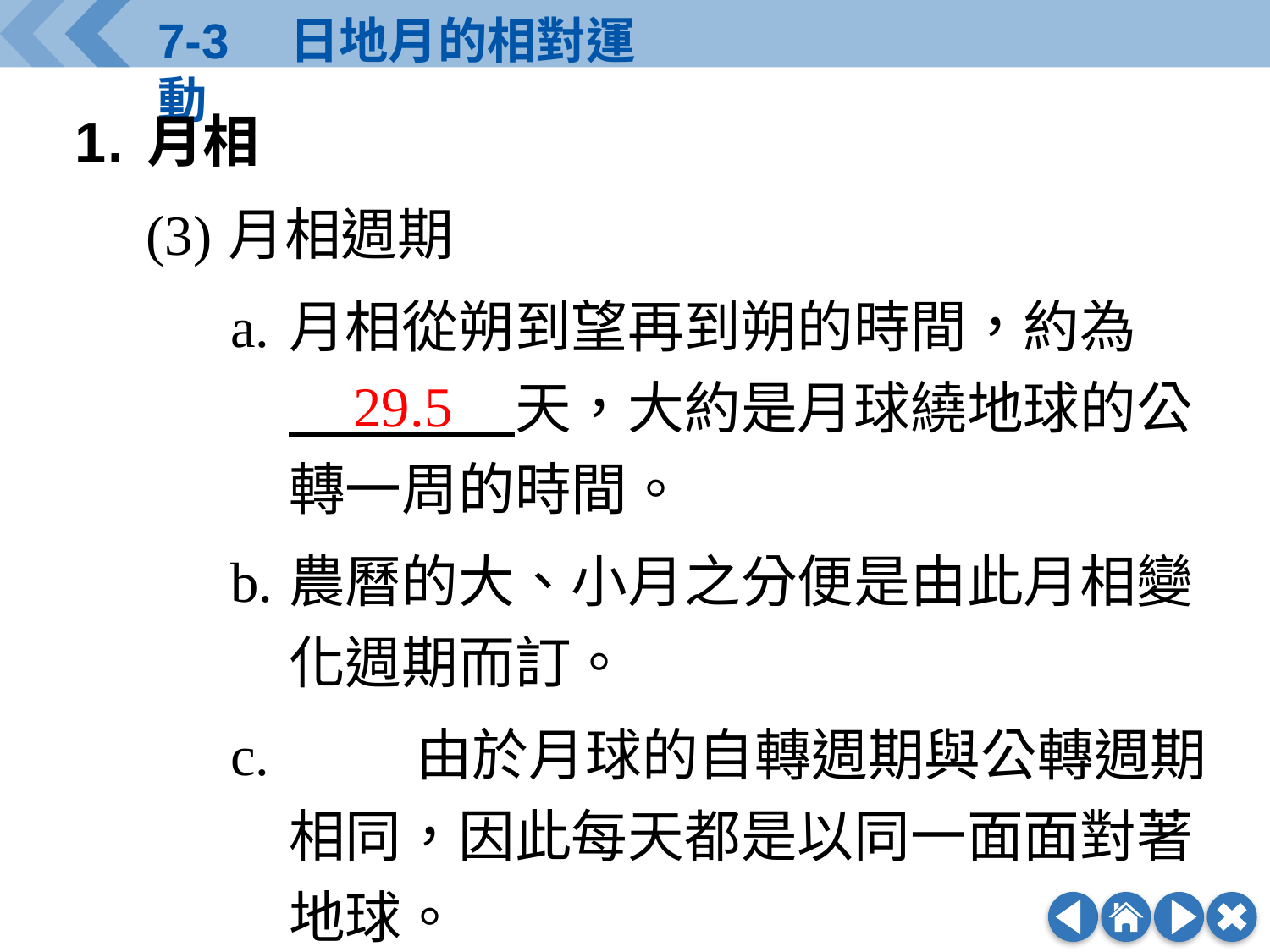

月相
(3)	月相週期
a.	月相從朔到望再到朔的時間，約為
　　　　天，大約是月球繞地球的公轉一周的時間。
b.	農曆的大、小月之分便是由此月相變化週期而訂。
c.		由於月球的自轉週期與公轉週期相同，因此每天都是以同一面面對著地球。
29.5